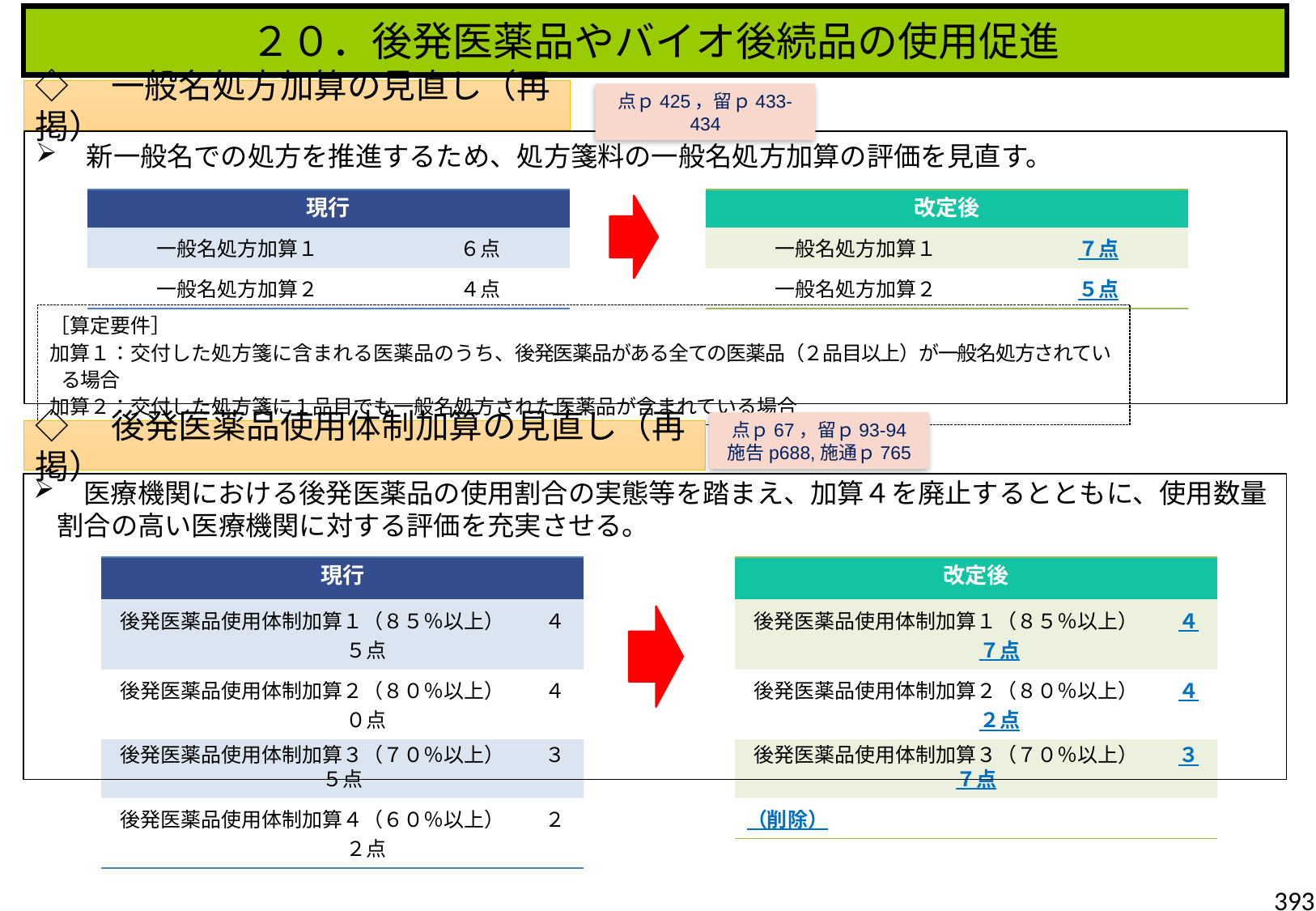

２０．後発医薬品やバイオ後続品の使用促進
◇　一般名処方加算の見直し（再掲）
点ｐ425，留ｐ433-434
　新一般名での処方を推進するため、処方箋料の一般名処方加算の評価を見直す。

| 改定後 |
| --- |
| 一般名処方加算１　　　　　　　７点 |
| 一般名処方加算２　　　　　　　５点 |
| 現行 |
| --- |
| 一般名処方加算１　　　　　　　６点 |
| 一般名処方加算２　　　　　　　４点 |

［算定要件］
加算１：交付した処方箋に含まれる医薬品のうち、後発医薬品がある全ての医薬品（２品目以上）が一般名処方されている場合
加算２：交付した処方箋に１品目でも一般名処方された医薬品が含まれている場合
点ｐ67，留ｐ93-94
施告p688,施通ｐ765
◇　後発医薬品使用体制加算の見直し（再掲）
　医療機関における後発医薬品の使用割合の実態等を踏まえ、加算４を廃止するとともに、使用数量割合の高い医療機関に対する評価を充実させる。

| 現行 |
| --- |
| 後発医薬品使用体制加算１（８５％以上）　　４５点 |
| 後発医薬品使用体制加算２（８０％以上）　　４０点 |
| 後発医薬品使用体制加算３（７０％以上）　　３５点 |
| 後発医薬品使用体制加算４（６０％以上）　　２２点 |
| 改定後 |
| --- |
| 後発医薬品使用体制加算１（８５％以上）　　４７点 |
| 後発医薬品使用体制加算２（８０％以上）　　４２点 |
| 後発医薬品使用体制加算３（７０％以上）　　３７点 |
| （削除） |

393